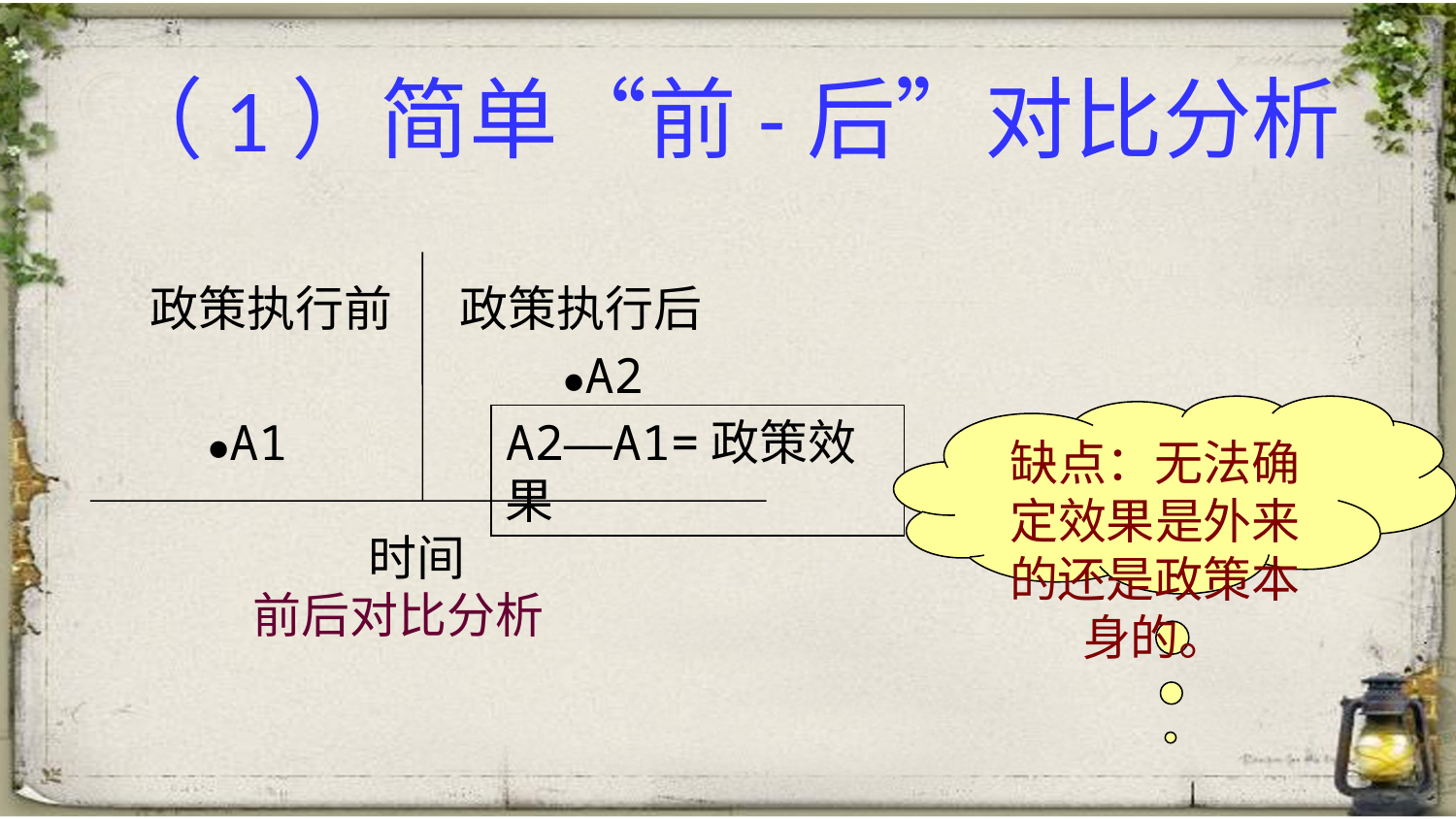

# （1）简单“前-后”对比分析

政策执行前
政策执行后
●A2
●A1
A2—A1=政策效果
时间
前后对比分析
缺点：无法确定效果是外来的还是政策本身的。